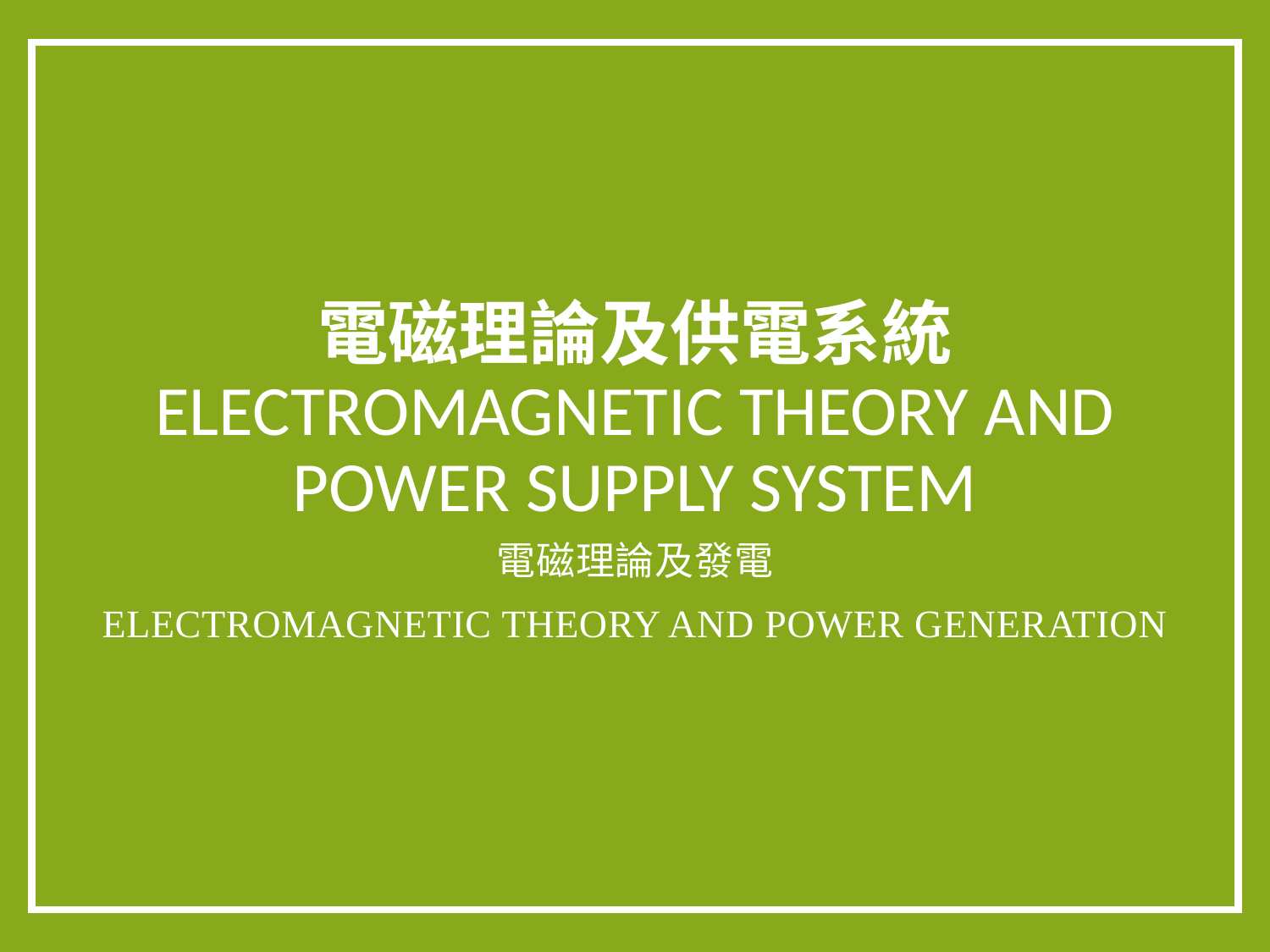

# 電磁理論及供電系統 Electromagnetic theory and power supply system
電磁理論及發電
Electromagnetic theory and power generation